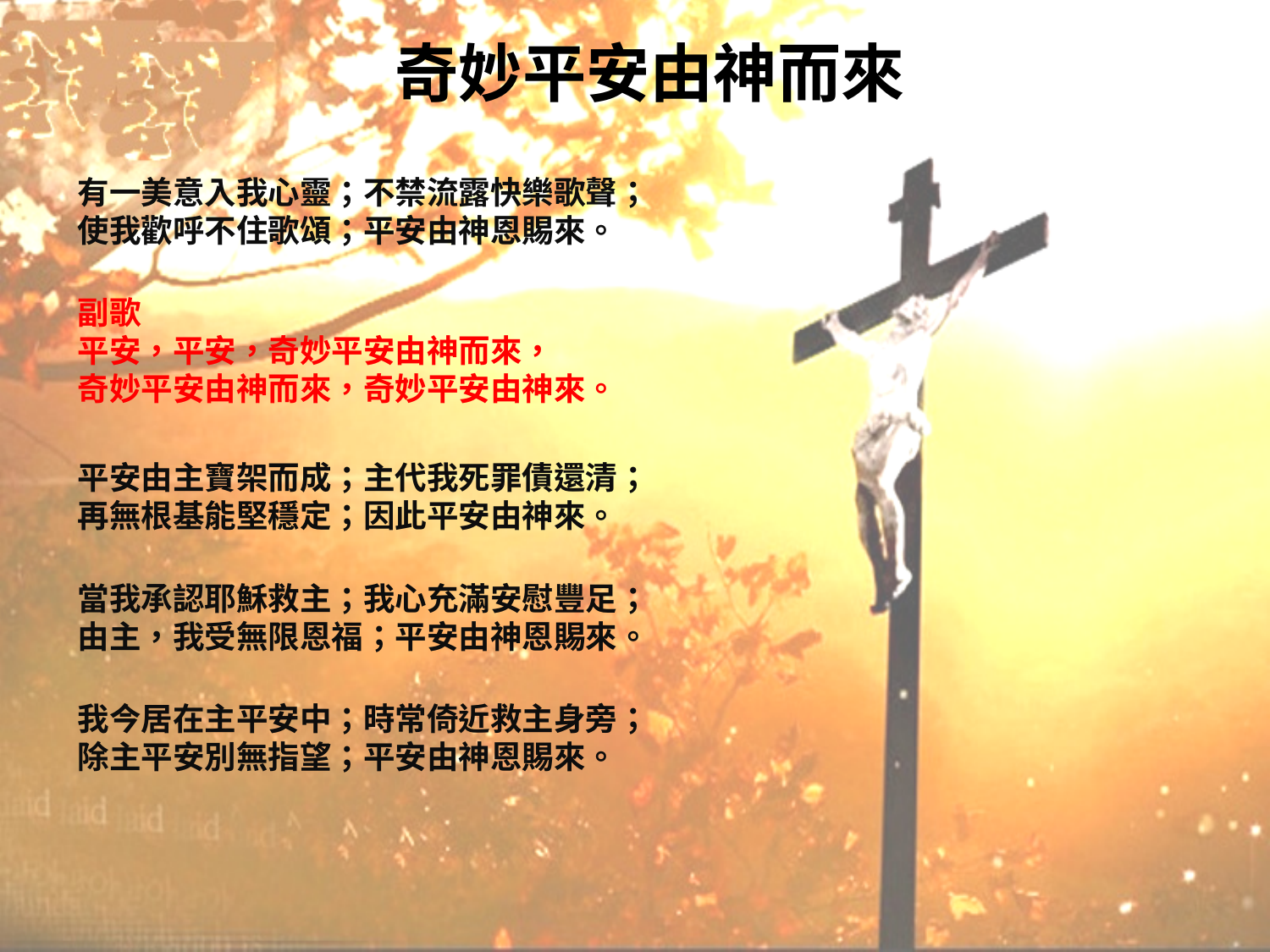

# 奇妙平安由神而來
有一美意入我心靈；不禁流露快樂歌聲；
使我歡呼不住歌頌；平安由神恩賜來。
副歌
平安，平安，奇妙平安由神而來，
奇妙平安由神而來，奇妙平安由神來。

平安由主寶架而成；主代我死罪債還清；
再無根基能堅穩定；因此平安由神來。
當我承認耶穌救主；我心充滿安慰豐足；
由主，我受無限恩福；平安由神恩賜來。
我今居在主平安中；時常倚近救主身旁；
除主平安別無指望；平安由神恩賜來。